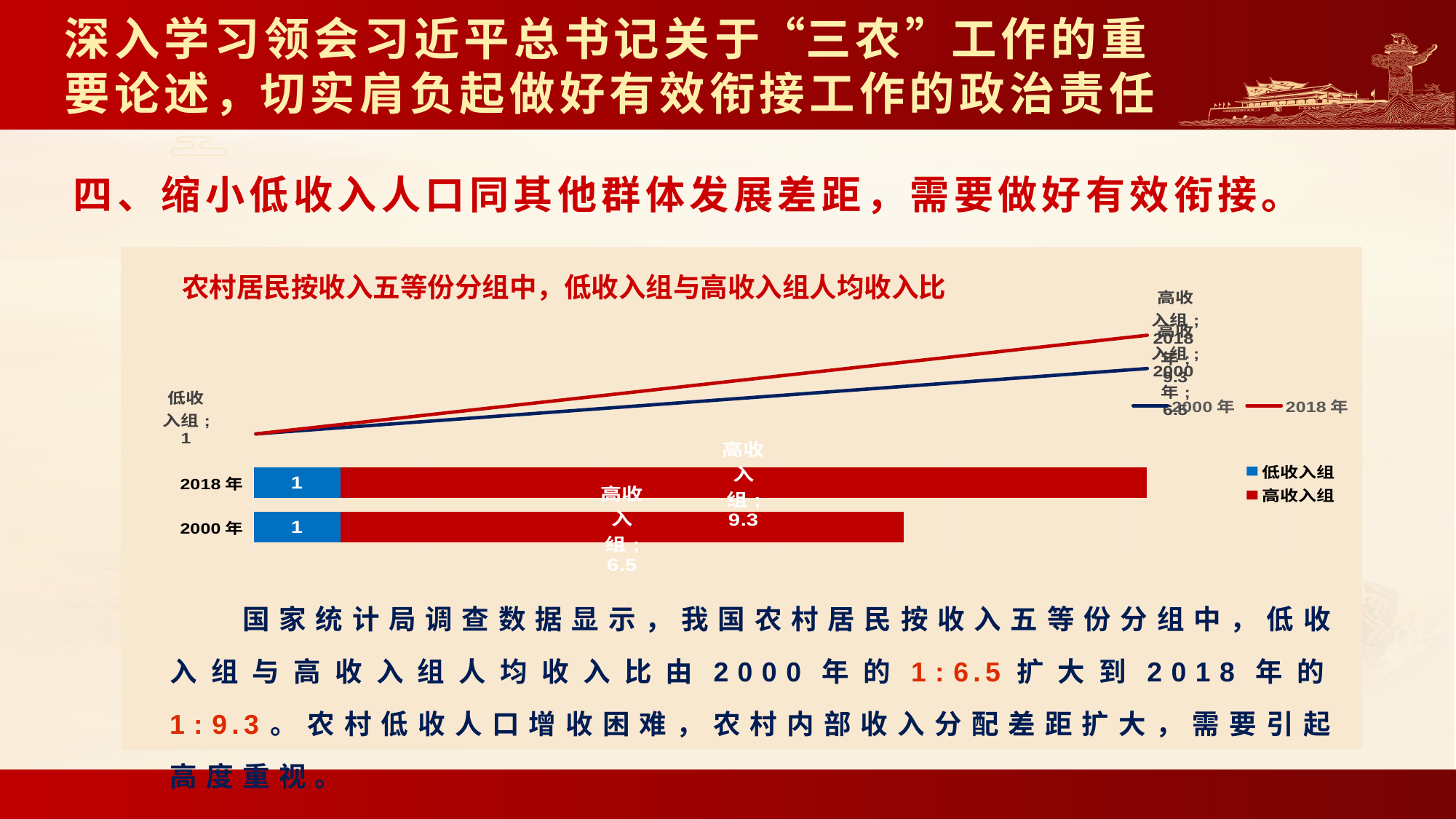

# 深入学习领会习近平总书记关于“三农”工作的重要论述，切实肩负起做好有效衔接工作的政治责任
四、缩小低收入人口同其他群体发展差距，需要做好有效衔接。

农村居民按收入五等份分组中，低收入组与高收入组人均收入比

### Chart

| Category | 2000年 | 2018年 |
|---|---|---|
| 低收入组 | 1.0 | 1.0 |
| 高收入组 | 6.5 | 9.3 |

### Chart

| Category | 低收入组 | 高收入组 |
|---|---|---|
| 2000年 | 1.0 | 6.5 |
| 2018年 | 1.0 | 9.3 |
国家统计局调查数据显示，我国农村居民按收入五等份分组中，低收入组与高收入组人均收入比由2000年的1:6.5扩大到2018年的1:9.3。农村低收人口增收困难，农村内部收入分配差距扩大，需要引起高度重视。